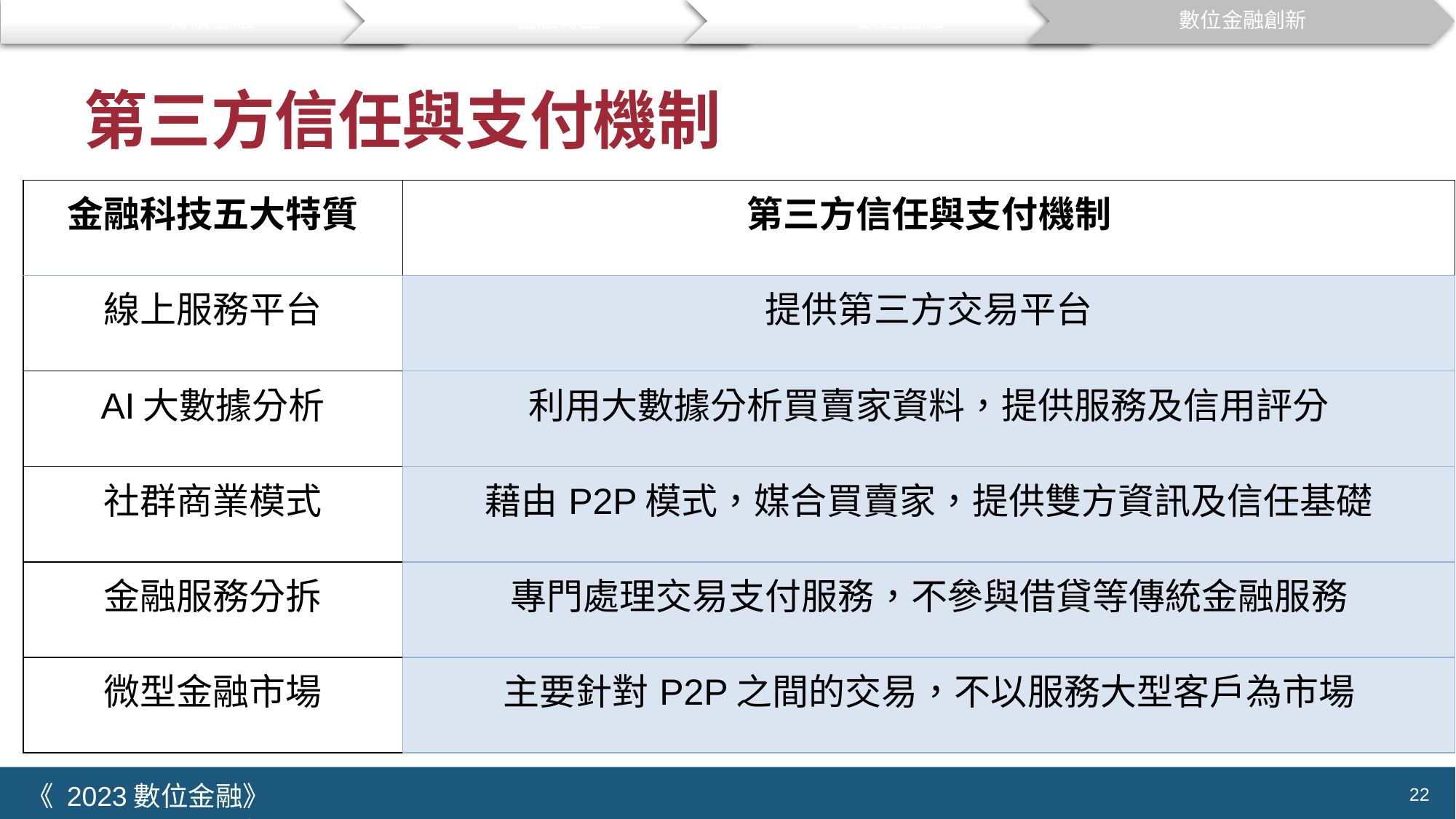

傳統金融

金融轉型

數位金融

數位金融創新
# 第三方信任與支付機制
| 金融科技五大特質 | 第三方信任與支付機制 |
| --- | --- |
| 線上服務平台 | 提供第三方交易平台 |
| AI大數據分析 | 利用大數據分析買賣家資料，提供服務及信用評分 |
| 社群商業模式 | 藉由P2P模式，媒合買賣家，提供雙方資訊及信任基礎 |
| 金融服務分拆 | 專門處理交易支付服務，不參與借貸等傳統金融服務 |
| 微型金融市場 | 主要針對P2P之間的交易，不以服務大型客戶為市場 |

22
《 2023數位金融》                                                                                                                                             	NYCU.IIM.IEBI Lab